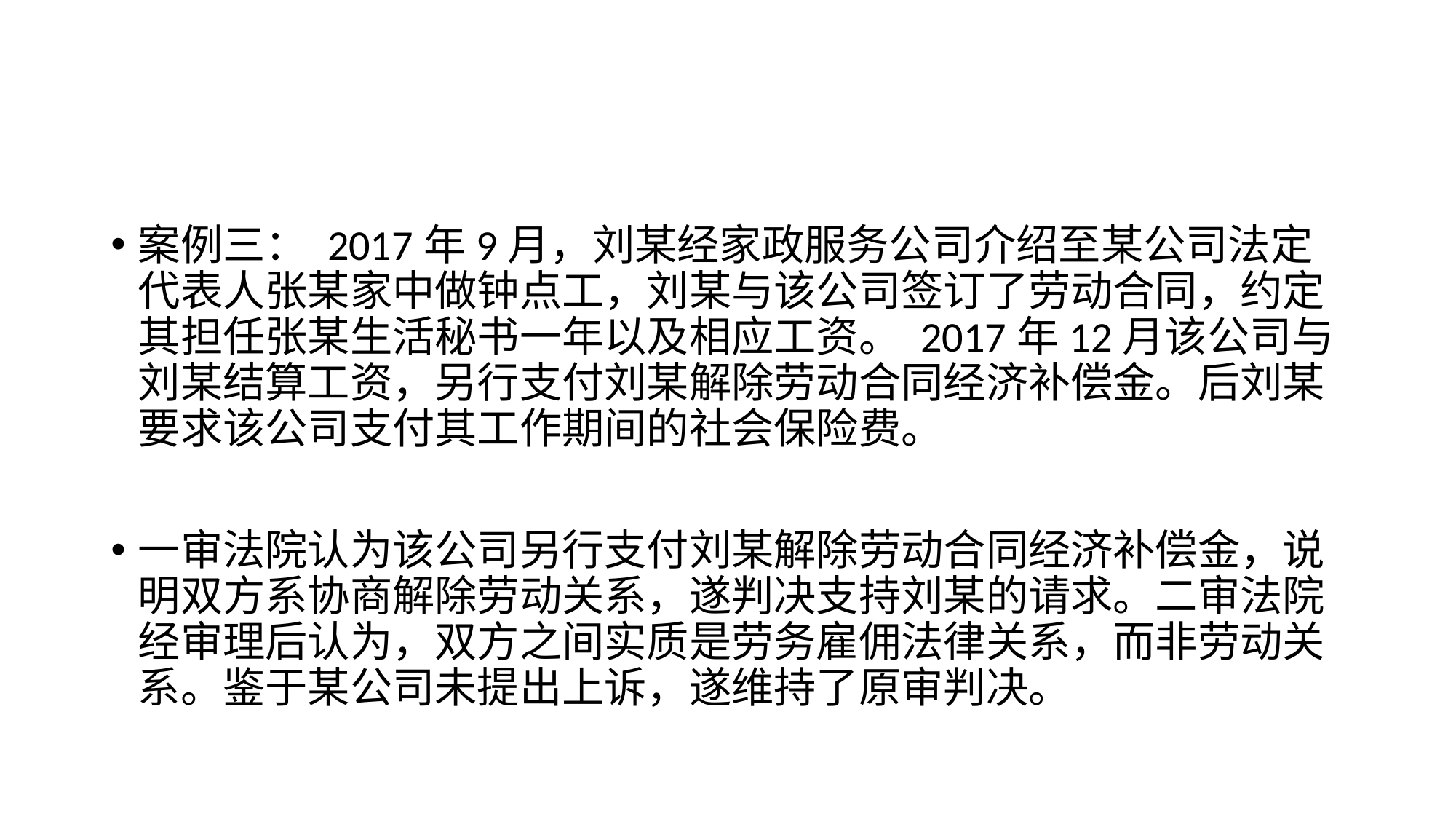

#
案例三： 2017年9月，刘某经家政服务公司介绍至某公司法定代表人张某家中做钟点工，刘某与该公司签订了劳动合同，约定其担任张某生活秘书一年以及相应工资。 2017年12月该公司与刘某结算工资，另行支付刘某解除劳动合同经济补偿金。后刘某要求该公司支付其工作期间的社会保险费。

一审法院认为该公司另行支付刘某解除劳动合同经济补偿金，说明双方系协商解除劳动关系，遂判决支持刘某的请求。二审法院经审理后认为，双方之间实质是劳务雇佣法律关系，而非劳动关系。鉴于某公司未提出上诉，遂维持了原审判决。